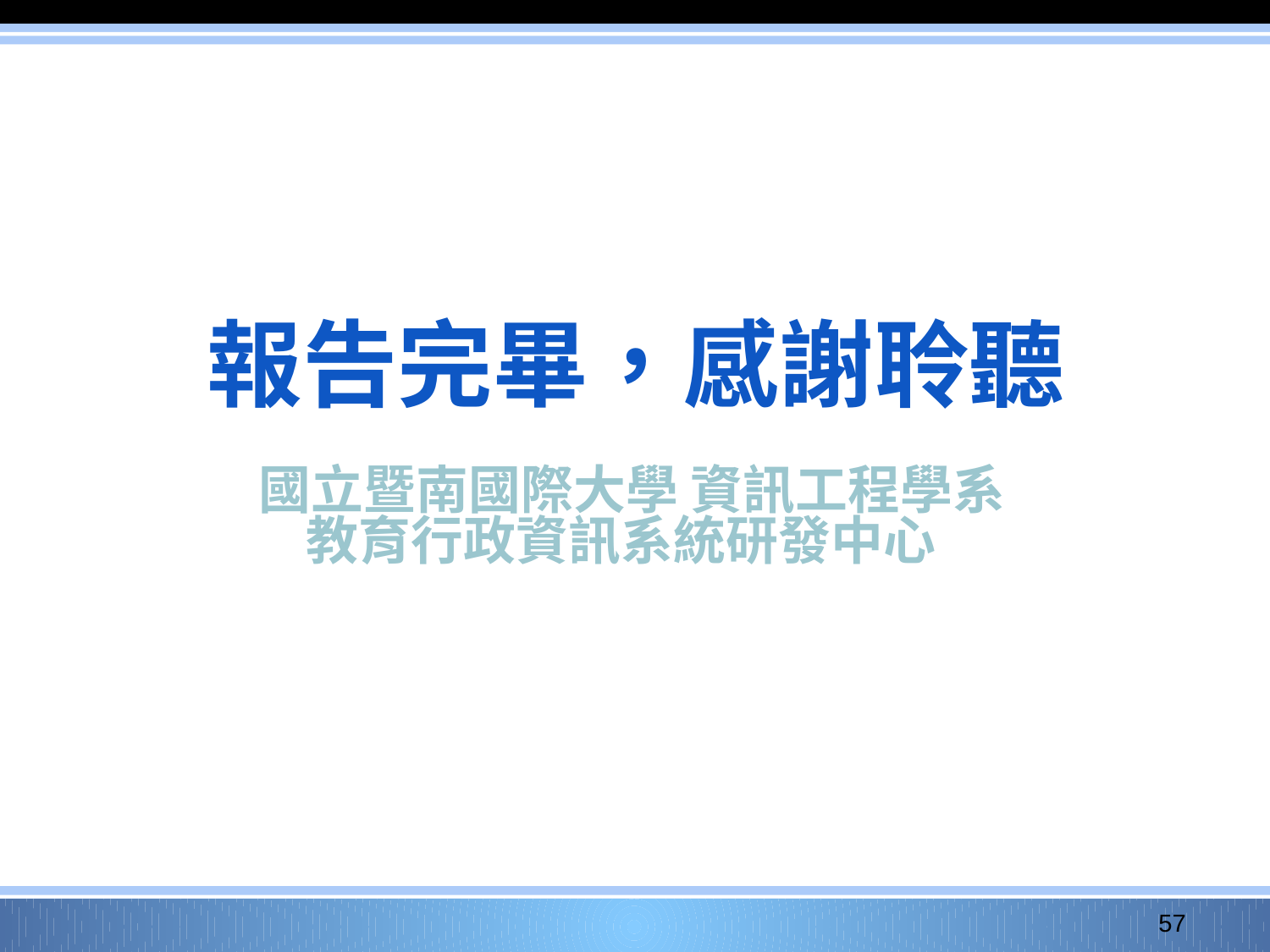

報告完畢，感謝聆聽
國立暨南國際大學 資訊工程學系
    教育行政資訊系統研發中心
57